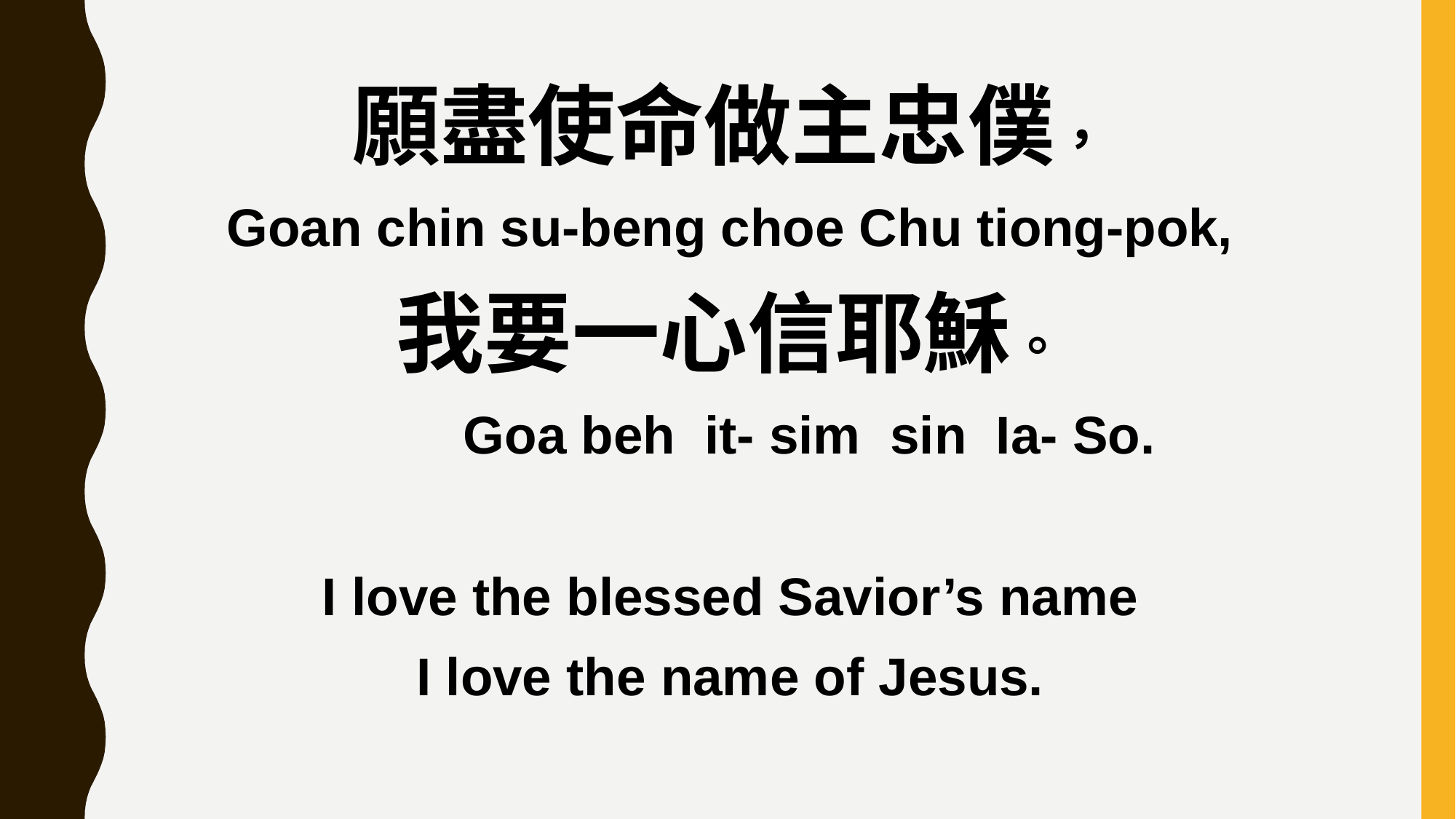

願盡使命做主忠僕，
Goan chin su-beng choe Chu tiong-pok,
我要一心信耶穌。
                  Goa beh  it- sim  sin  Ia- So.

I love the blessed Savior’s name
I love the name of Jesus.